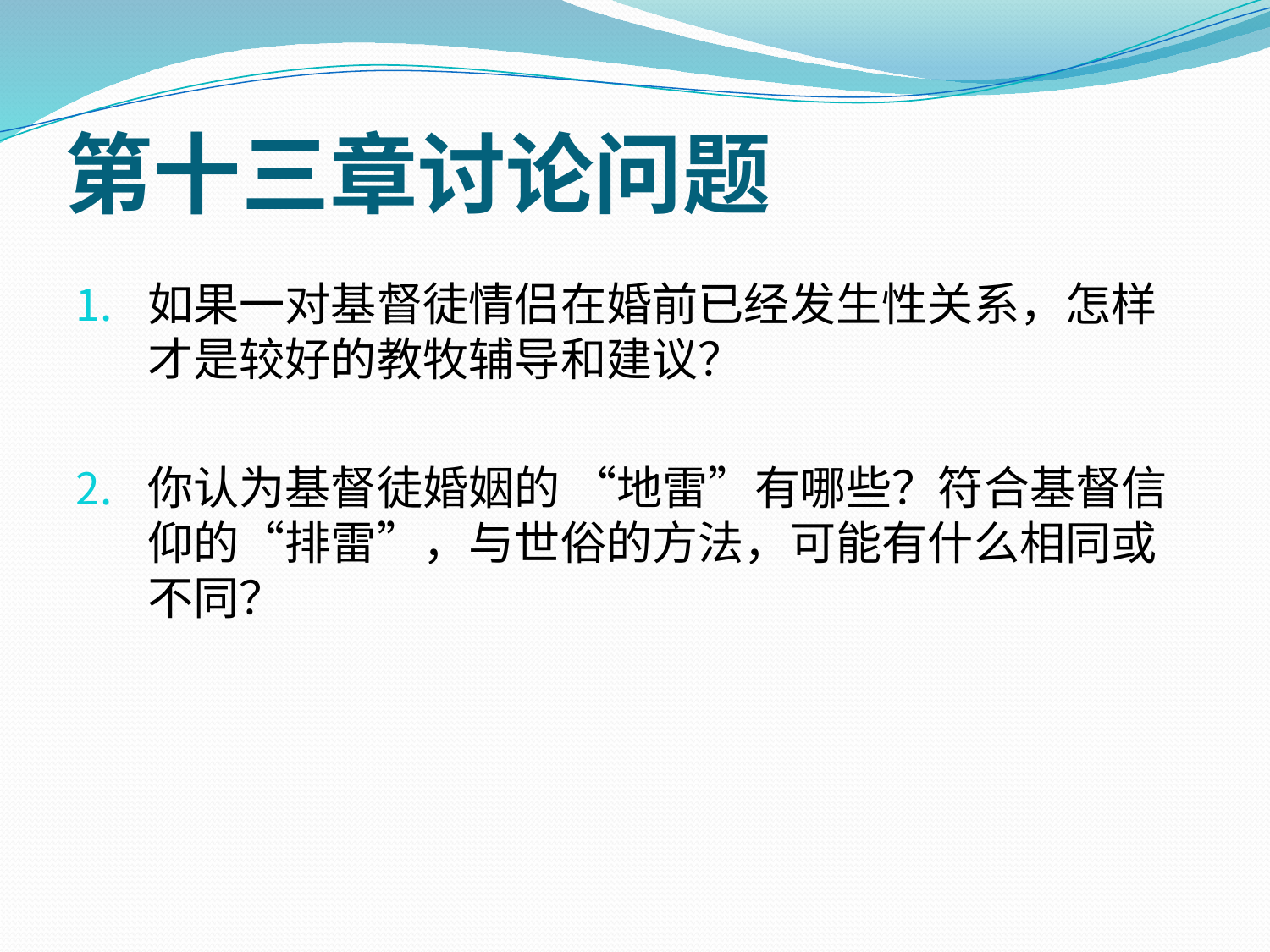

# 第十三章讨论问题
如果一对基督徒情侣在婚前已经发生性关系，怎样才是较好的教牧辅导和建议？

你认为基督徒婚姻的 “地雷”有哪些？符合基督信仰的“排雷”，与世俗的方法，可能有什么相同或不同？